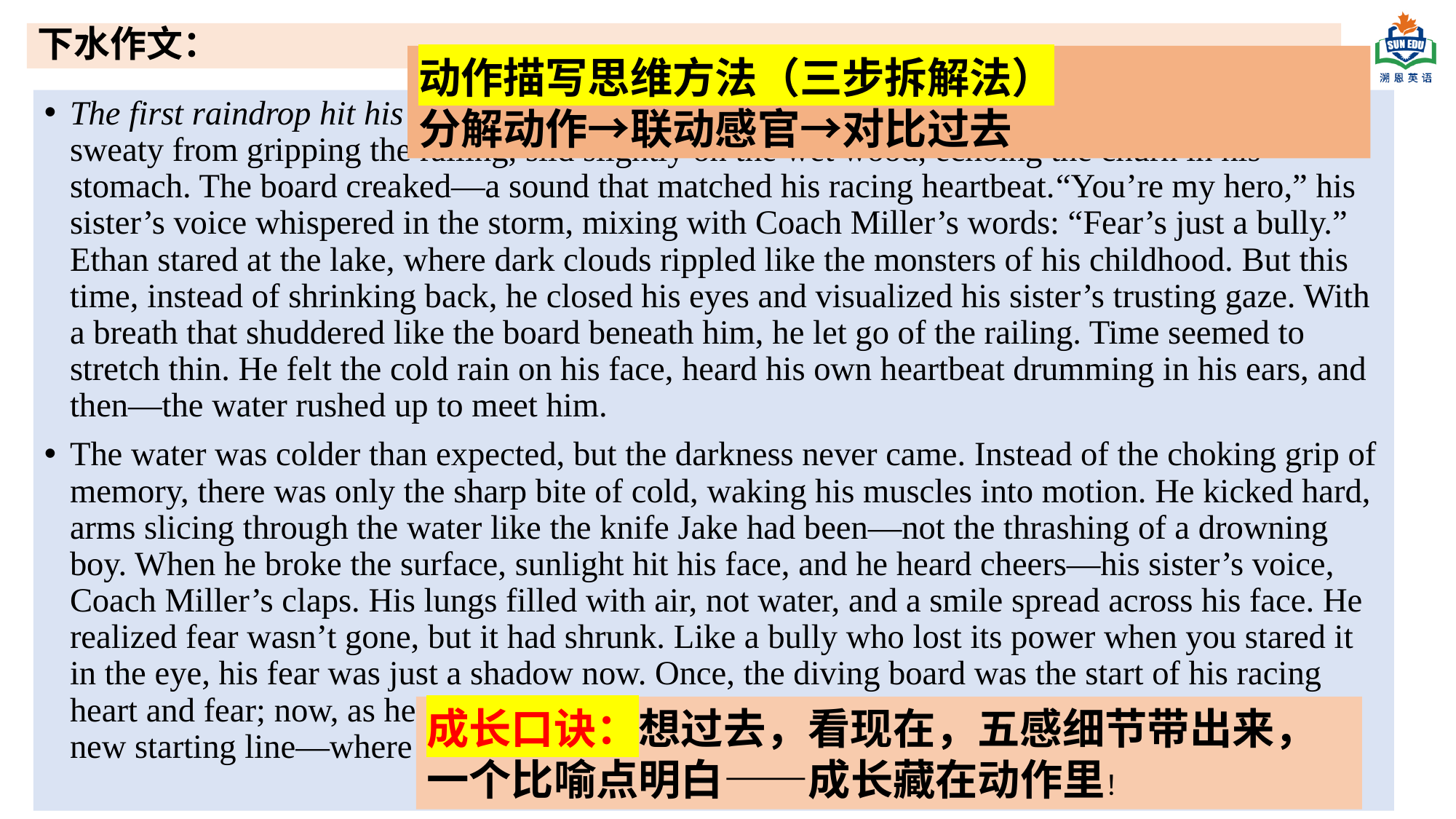

# 下水作文：
动作描写思维方法（三步拆解法）
分解动作→联动感官→对比过去
The first raindrop hit his cheeks as Ethan inched toward the trembling edge. His palms, still sweaty from gripping the railing, slid slightly on the wet wood, echoing the churn in his stomach. The board creaked—a sound that matched his racing heartbeat.“You’re my hero,” his sister’s voice whispered in the storm, mixing with Coach Miller’s words: “Fear’s just a bully.” Ethan stared at the lake, where dark clouds rippled like the monsters of his childhood. But this time, instead of shrinking back, he closed his eyes and visualized his sister’s trusting gaze. With a breath that shuddered like the board beneath him, he let go of the railing. Time seemed to stretch thin. He felt the cold rain on his face, heard his own heartbeat drumming in his ears, and then—the water rushed up to meet him.
The water was colder than expected, but the darkness never came. Instead of the choking grip of memory, there was only the sharp bite of cold, waking his muscles into motion. He kicked hard, arms slicing through the water like the knife Jake had been—not the thrashing of a drowning boy. When he broke the surface, sunlight hit his face, and he heard cheers—his sister’s voice, Coach Miller’s claps. His lungs filled with air, not water, and a smile spread across his face. He realized fear wasn’t gone, but it had shrunk. Like a bully who lost its power when you stared it in the eye, his fear was just a shadow now. Once, the diving board was the start of his racing heart and fear; now, as he treads water and looks up, the swaying planks seem to mark a brand-new starting line—where fear is overcome, a new challenge always begins.

成长口诀：想过去，看现在，五感细节带出来，
一个比喻点明白——成长藏在动作里！